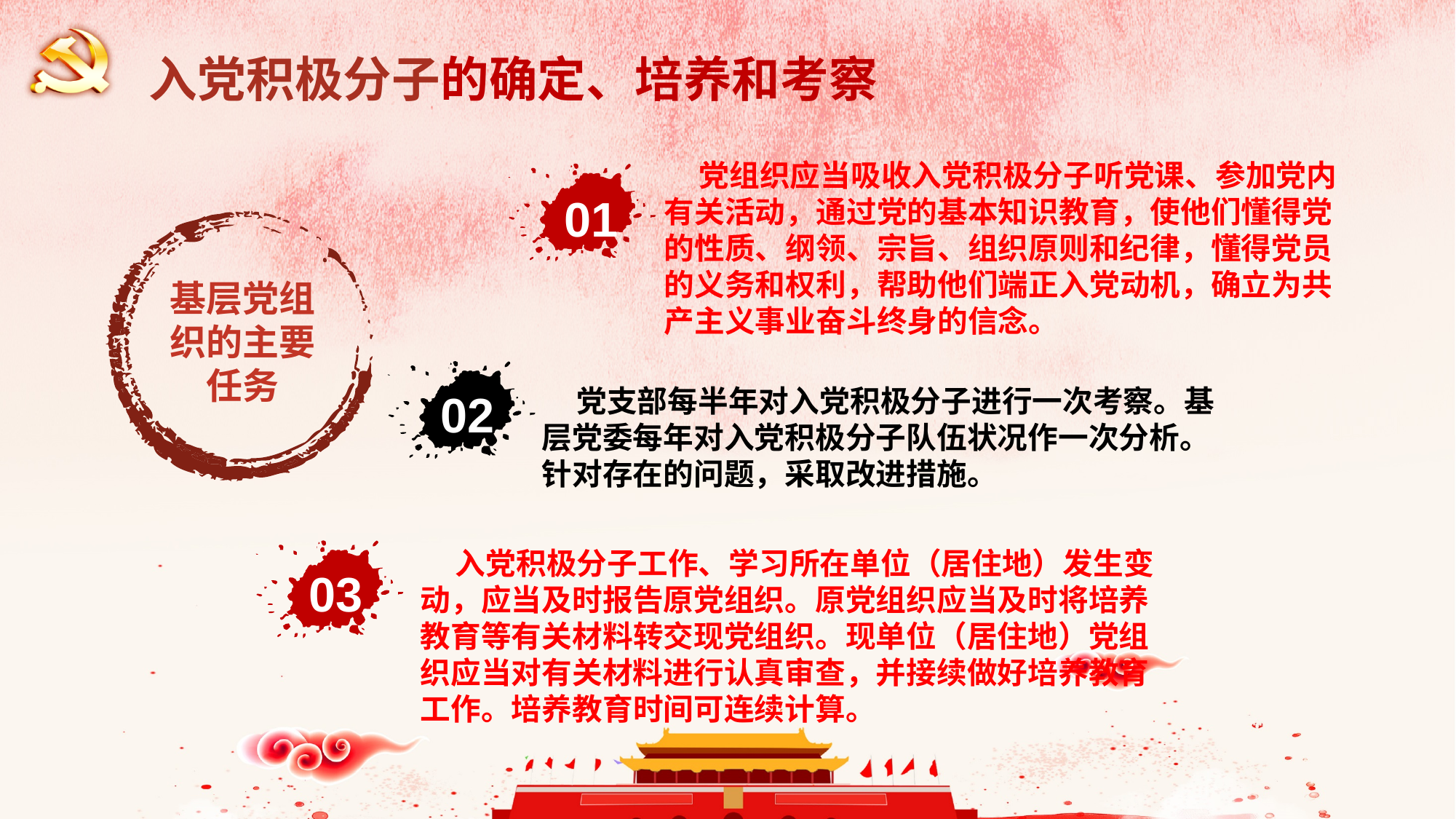

入党积极分子的确定、培养和考察
    党组织应当吸收入党积极分子听党课、参加党内有关活动，通过党的基本知识教育，使他们懂得党的性质、纲领、宗旨、组织原则和纪律，懂得党员的义务和权利，帮助他们端正入党动机，确立为共产主义事业奋斗终身的信念。

01

基层党组织的主要任务

    党支部每半年对入党积极分子进行一次考察。基层党委每年对入党积极分子队伍状况作一次分析。针对存在的问题，采取改进措施。
02
    入党积极分子工作、学习所在单位（居住地）发生变动，应当及时报告原党组织。原党组织应当及时将培养教育等有关材料转交现党组织。现单位（居住地）党组织应当对有关材料进行认真审查，并接续做好培养教育工作。培养教育时间可连续计算。

03